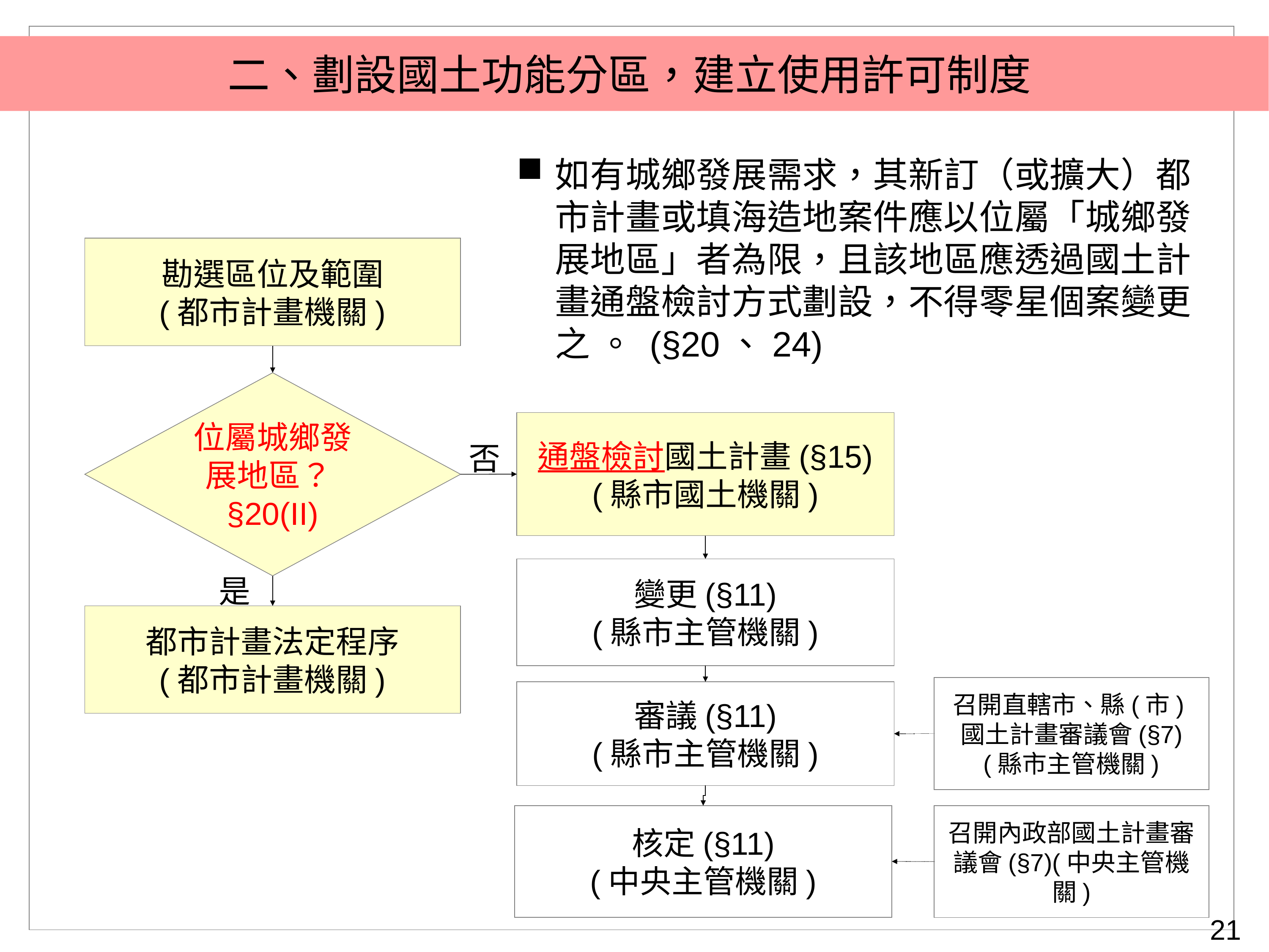

二、劃設國土功能分區，建立使用許可制度
如有城鄉發展需求，其新訂（或擴大）都市計畫或填海造地案件應以位屬「城鄉發展地區」者為限，且該地區應透過國土計畫通盤檢討方式劃設，不得零星個案變更之 。 (§20、24)
勘選區位及範圍
(都市計畫機關)
位屬城鄉發展地區？§20(II)
通盤檢討國土計畫(§15)
(縣市國土機關)
否
變更(§11)
(縣市主管機關)
是
都市計畫法定程序
(都市計畫機關)
召開直轄市、縣(市)國土計畫審議會(§7)(縣市主管機關)
審議(§11)
(縣市主管機關)
核定(§11)
(中央主管機關)
召開內政部國土計畫審議會(§7)(中央主管機關)
21